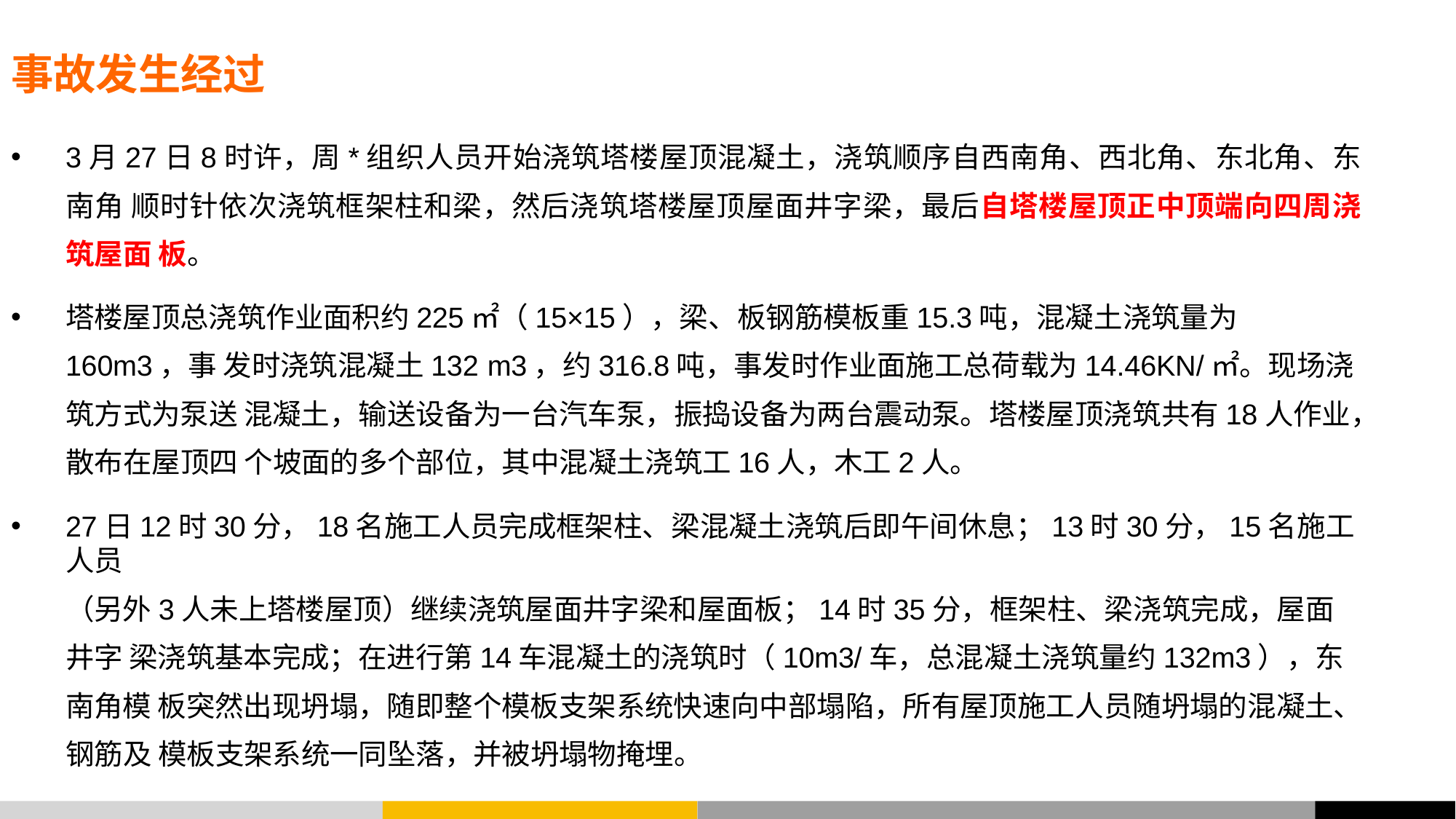

# 事故发生经过
3月27日8时许，周*组织人员开始浇筑塔楼屋顶混凝土，浇筑顺序自西南角、西北角、东北角、东南角 顺时针依次浇筑框架柱和梁，然后浇筑塔楼屋顶屋面井字梁，最后自塔楼屋顶正中顶端向四周浇筑屋面 板。
塔楼屋顶总浇筑作业面积约225㎡（15×15），梁、板钢筋模板重15.3吨，混凝土浇筑量为160m3，事 发时浇筑混凝土132 m3，约316.8吨，事发时作业面施工总荷载为14.46KN/㎡。现场浇筑方式为泵送 混凝土，输送设备为一台汽车泵，振捣设备为两台震动泵。塔楼屋顶浇筑共有18人作业，散布在屋顶四 个坡面的多个部位，其中混凝土浇筑工16人，木工2人。
27日12时30分，18名施工人员完成框架柱、梁混凝土浇筑后即午间休息；13时30分，15名施工人员
（另外3人未上塔楼屋顶）继续浇筑屋面井字梁和屋面板；14时35分，框架柱、梁浇筑完成，屋面井字 梁浇筑基本完成；在进行第14车混凝土的浇筑时（10m3/车，总混凝土浇筑量约132m3），东南角模 板突然出现坍塌，随即整个模板支架系统快速向中部塌陷，所有屋顶施工人员随坍塌的混凝土、钢筋及 模板支架系统一同坠落，并被坍塌物掩埋。